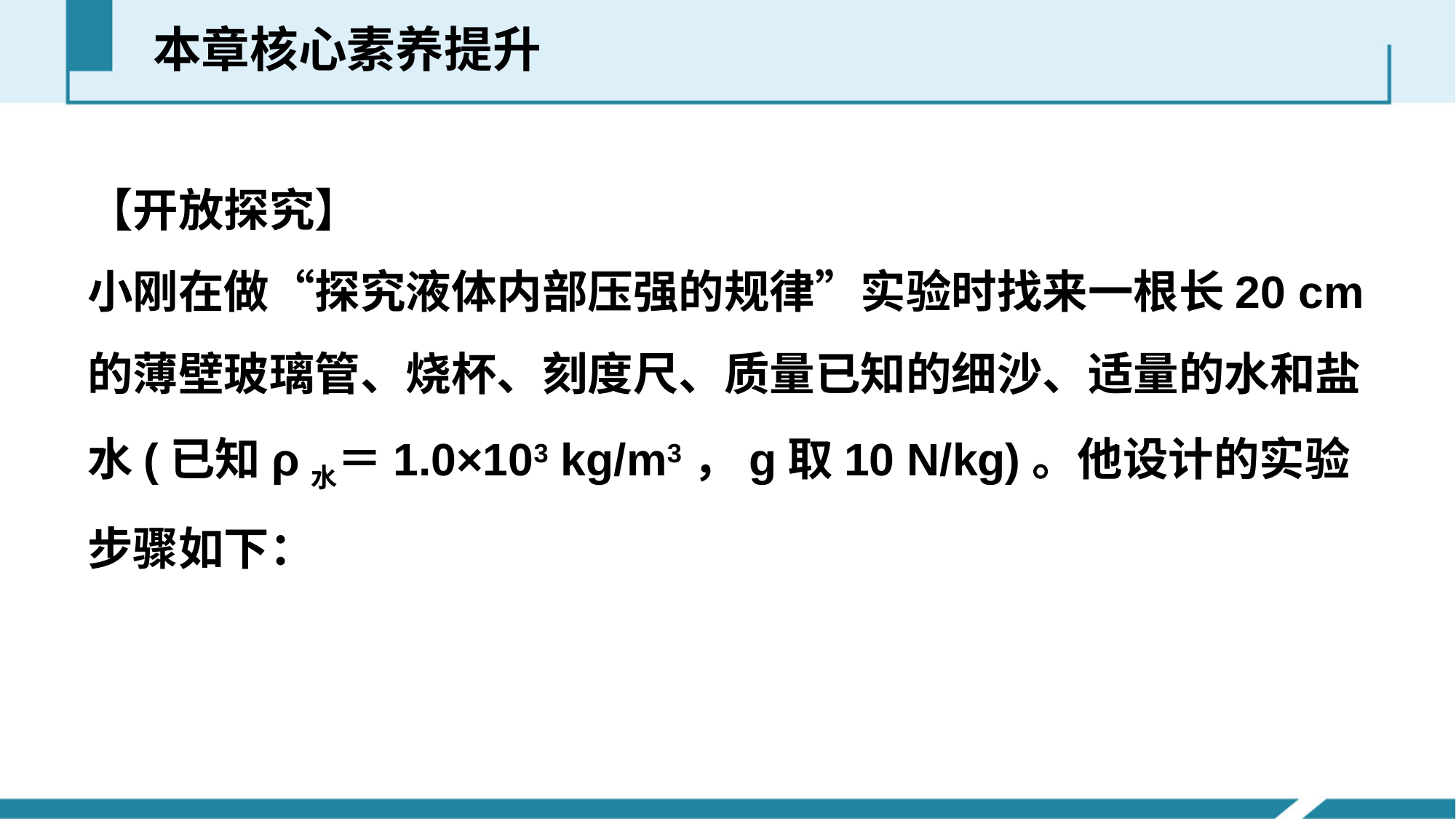

本章核心素养提升
【开放探究】
小刚在做“探究液体内部压强的规律”实验时找来一根长20 cm的薄壁玻璃管、烧杯、刻度尺、质量已知的细沙、适量的水和盐水(已知ρ水＝1.0×103 kg/m3，g取10 N/kg)。他设计的实验步骤如下：